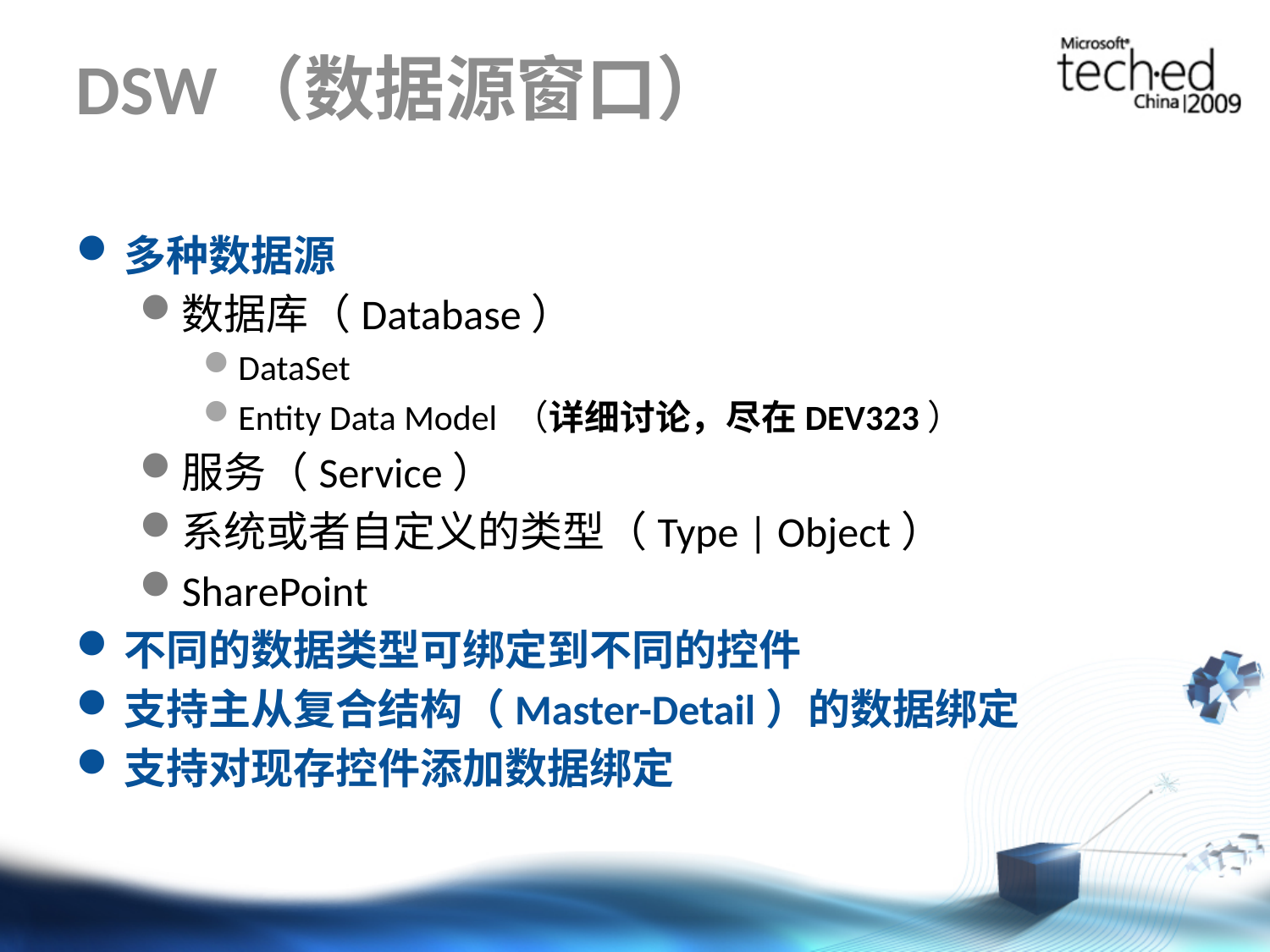

# DSW（数据源窗口）
多种数据源
数据库（Database）
DataSet
Entity Data Model （详细讨论，尽在DEV323）
服务（Service）
系统或者自定义的类型（Type | Object）
SharePoint
不同的数据类型可绑定到不同的控件
支持主从复合结构（Master-Detail）的数据绑定
支持对现存控件添加数据绑定